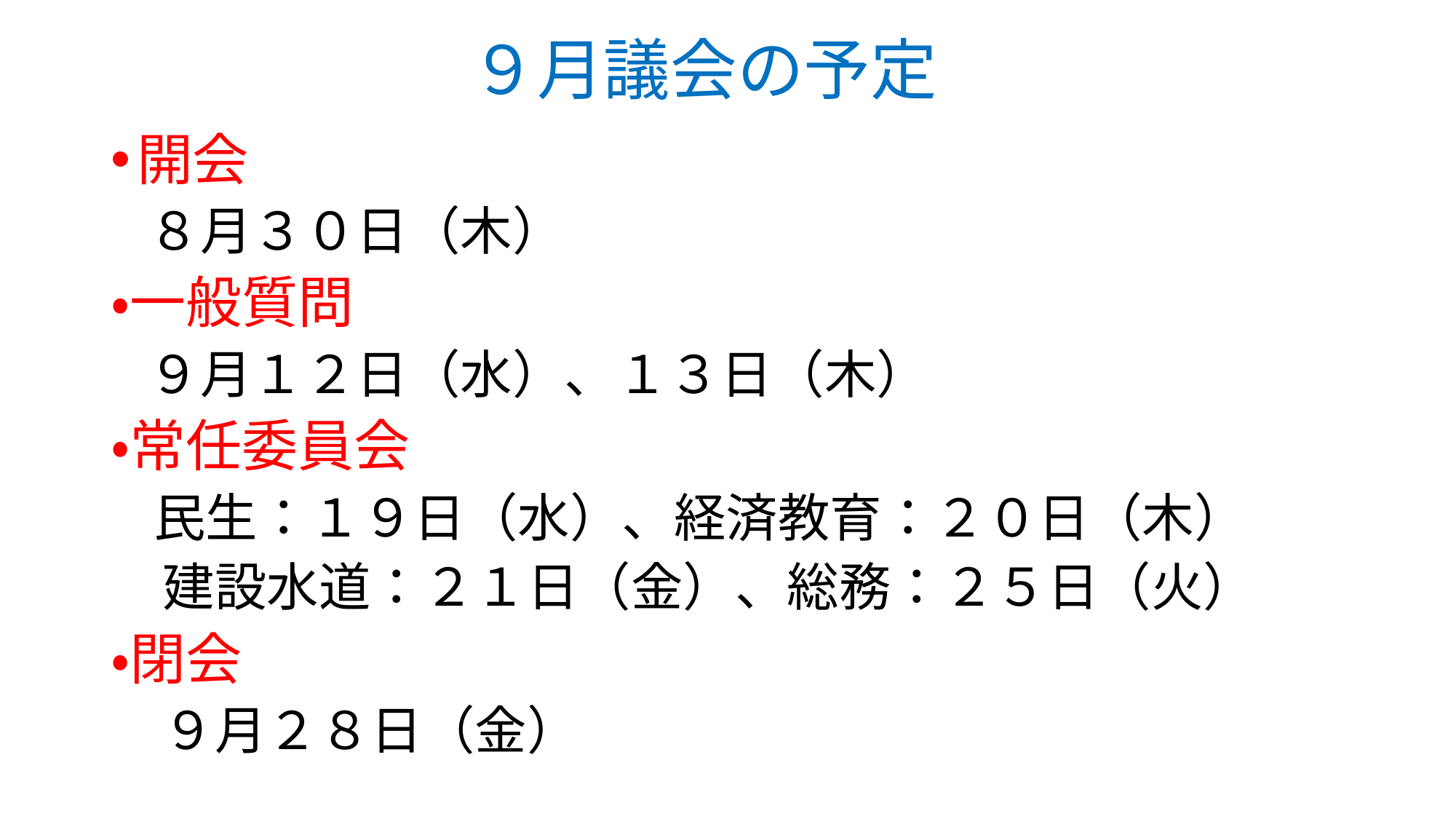

# ９月議会の予定
開会
　８月３０日（木）
・一般質問
　９月１２日（水）、１３日（木）
・常任委員会
　民生：１９日（水）、経済教育：２０日（木）
　建設水道：２１日（金）、総務：２５日（火）
・閉会
　９月２８日（金）